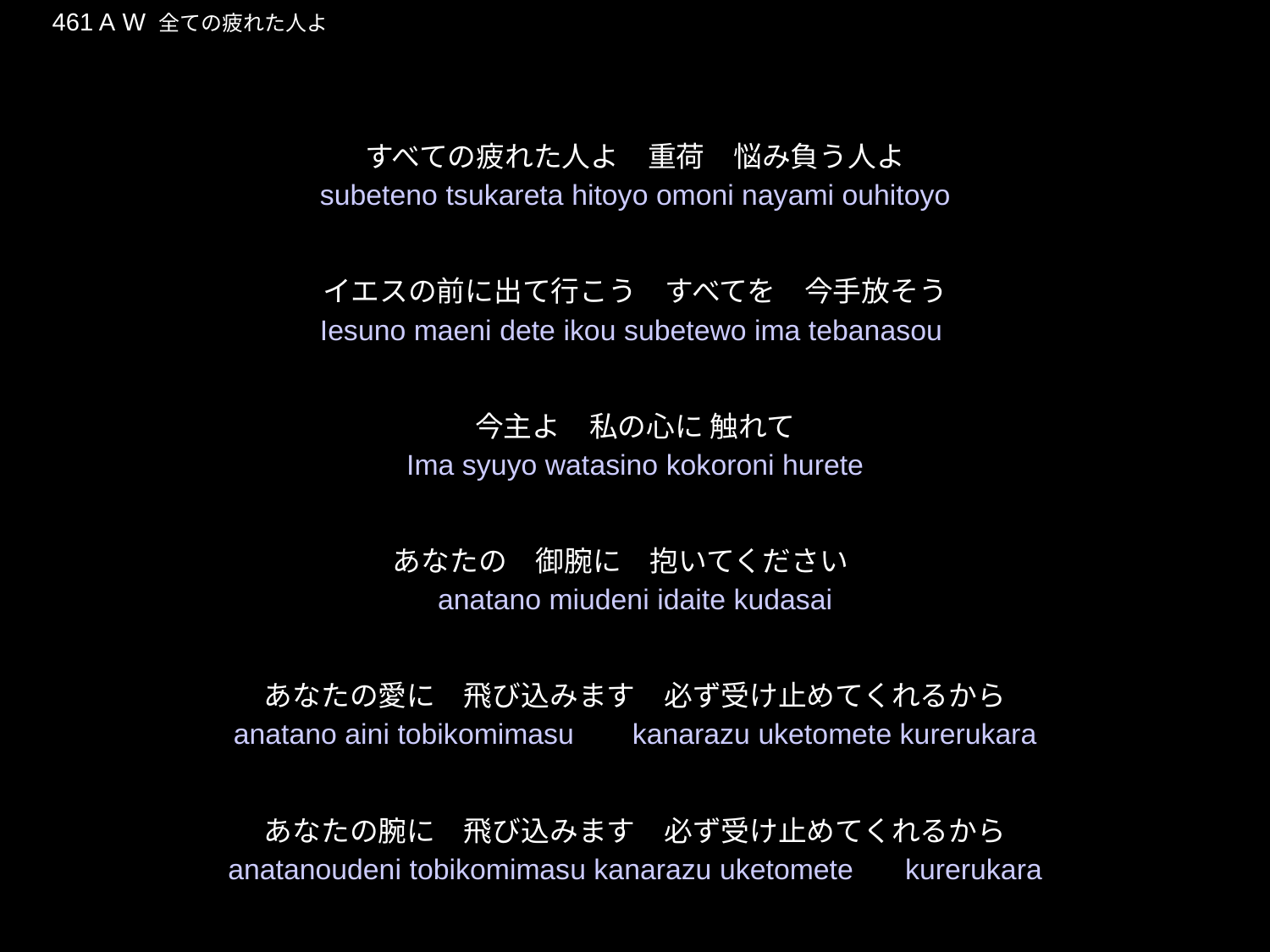

すべてのつかれたひとよ

★W
461 A W 全ての疲れた人よ

すべての疲れた人よ　重荷　悩み負う人よ

イエスの前に出て行こう　すべてを　今手放そう

今主よ　私の心に 触れて

あなたの　御腕に　抱いてください

あなたの愛に　飛び込みます　必ず受け止めてくれるから

あなたの腕に　飛び込みます　必ず受け止めてくれるから

★４
subeteno tsukareta hitoyo omoni nayami ouhitoyo

Iesuno maeni dete ikou subetewo ima tebanasou

Ima syuyo watasino kokoroni hurete

anatano miudeni idaite kudasai

anatano aini tobikomimasu　 kanarazu uketomete kurerukara

anatanoudeni tobikomimasu kanarazu uketomete　kurerukara